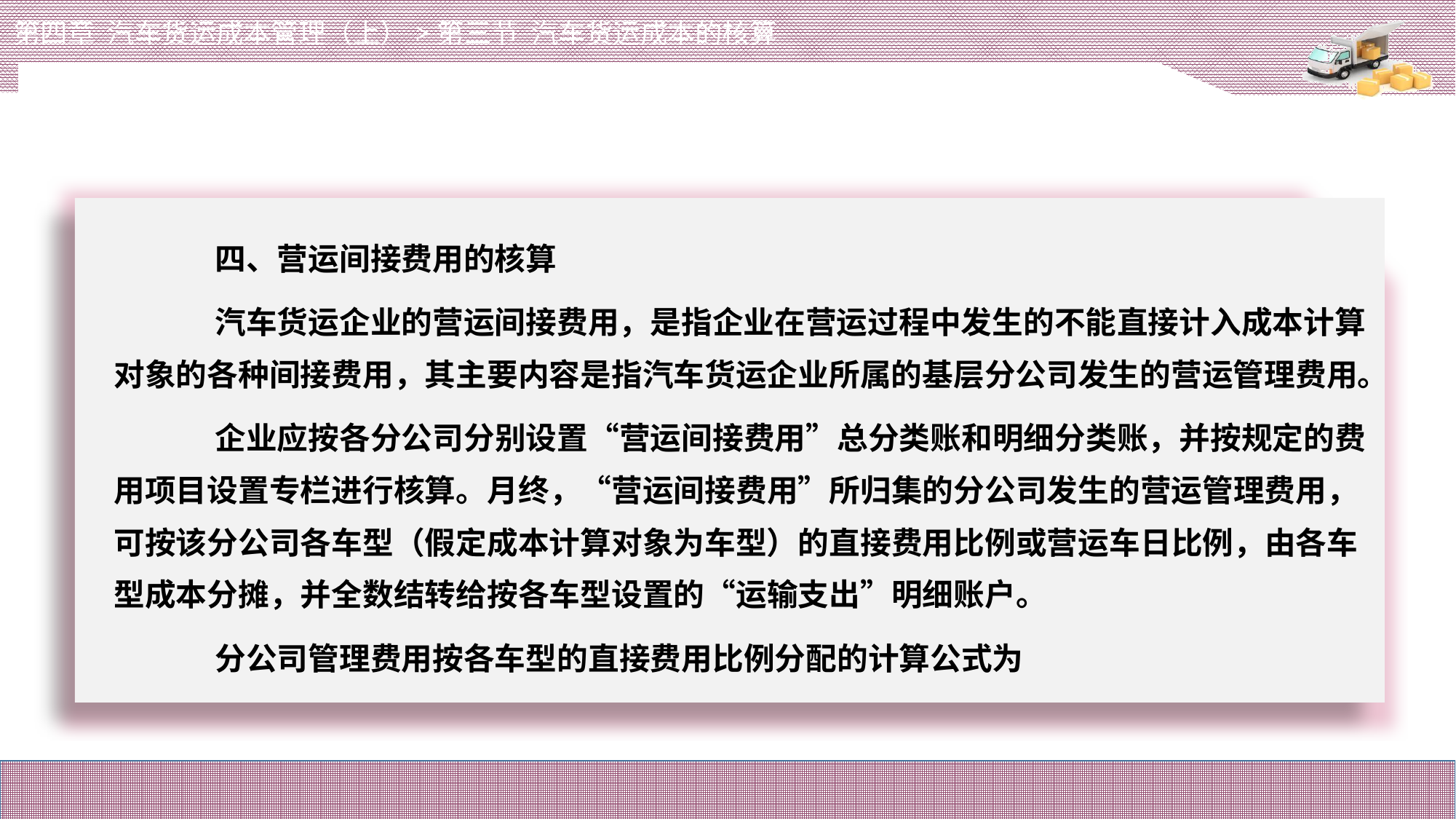

第四章  汽车货运成本管理（上）>第三节  汽车货运成本的核算
# 四、营运间接费用的核算
汽车货运企业的营运间接费用，是指企业在营运过程中发生的不能直接计入成本计算对象的各种间接费用，其主要内容是指汽车货运企业所属的基层分公司发生的营运管理费用。
企业应按各分公司分别设置“营运间接费用”总分类账和明细分类账，并按规定的费用项目设置专栏进行核算。月终，“营运间接费用”所归集的分公司发生的营运管理费用，可按该分公司各车型（假定成本计算对象为车型）的直接费用比例或营运车日比例，由各车型成本分摊，并全数结转给按各车型设置的“运输支出”明细账户。
分公司管理费用按各车型的直接费用比例分配的计算公式为